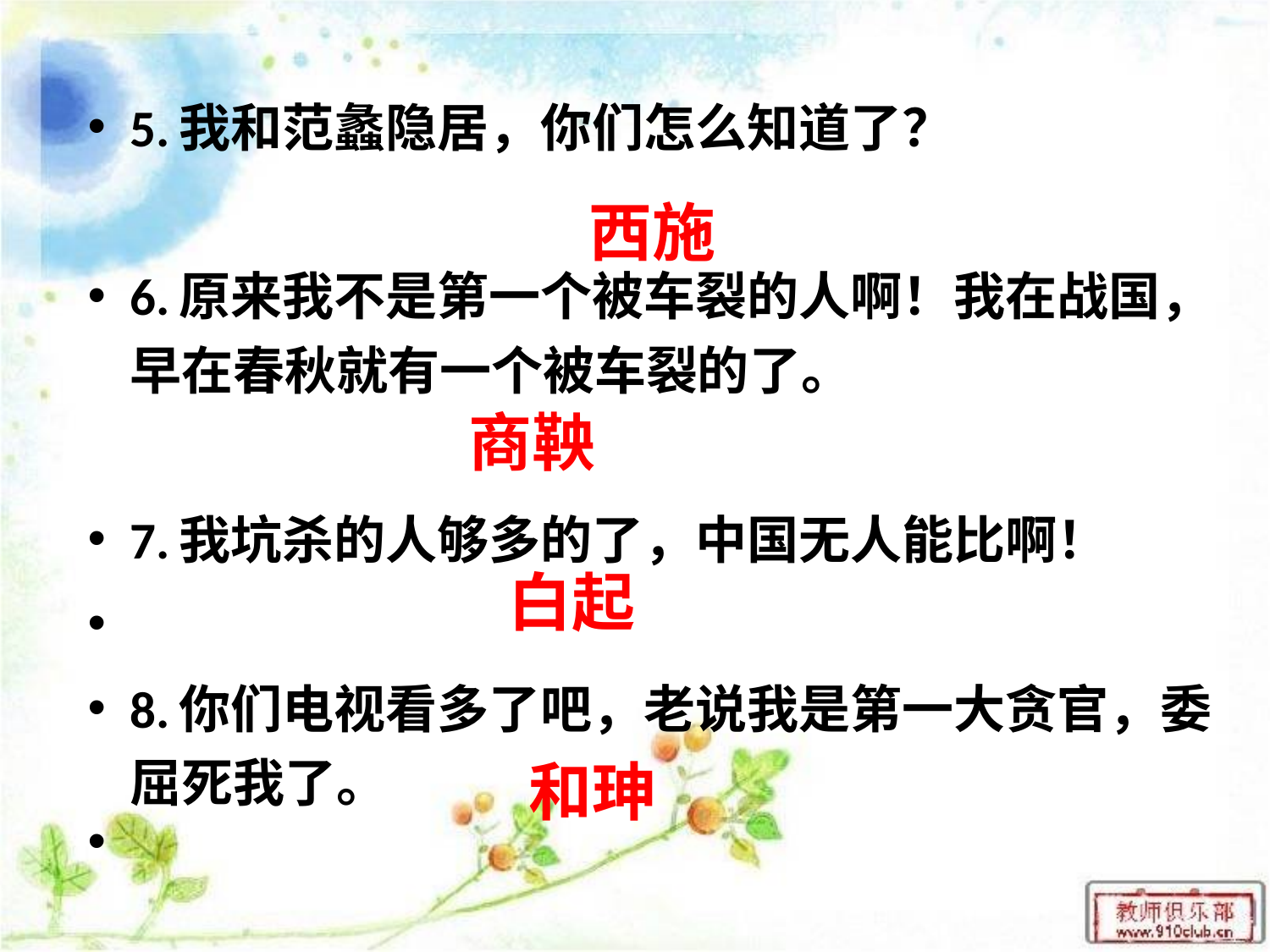

5.我和范蠡隐居，你们怎么知道了？

6.原来我不是第一个被车裂的人啊！我在战国，早在春秋就有一个被车裂的了。

7.我坑杀的人够多的了，中国无人能比啊！

8.你们电视看多了吧，老说我是第一大贪官，委屈死我了。

西施
商鞅
白起
和珅